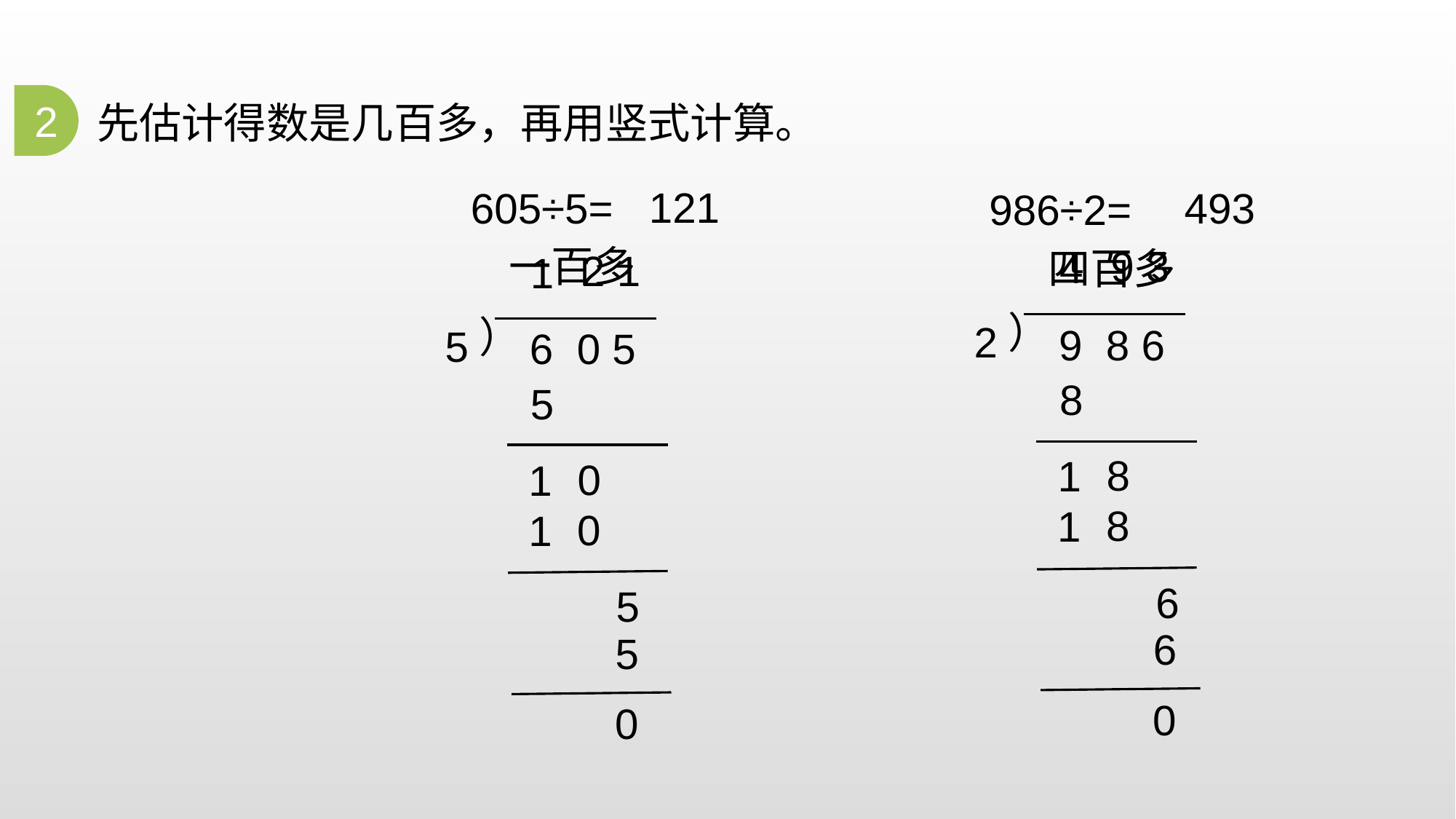

2
先估计得数是几百多，再用竖式计算。
2.
121
605÷5=
493
986÷2=
一百多
9 3
4
）
2
9  8 6
8

8
1
8
1
6

6
0
四百多
2 1
1
）
5
6  0 5
5

0
1
0
1
5

5
0